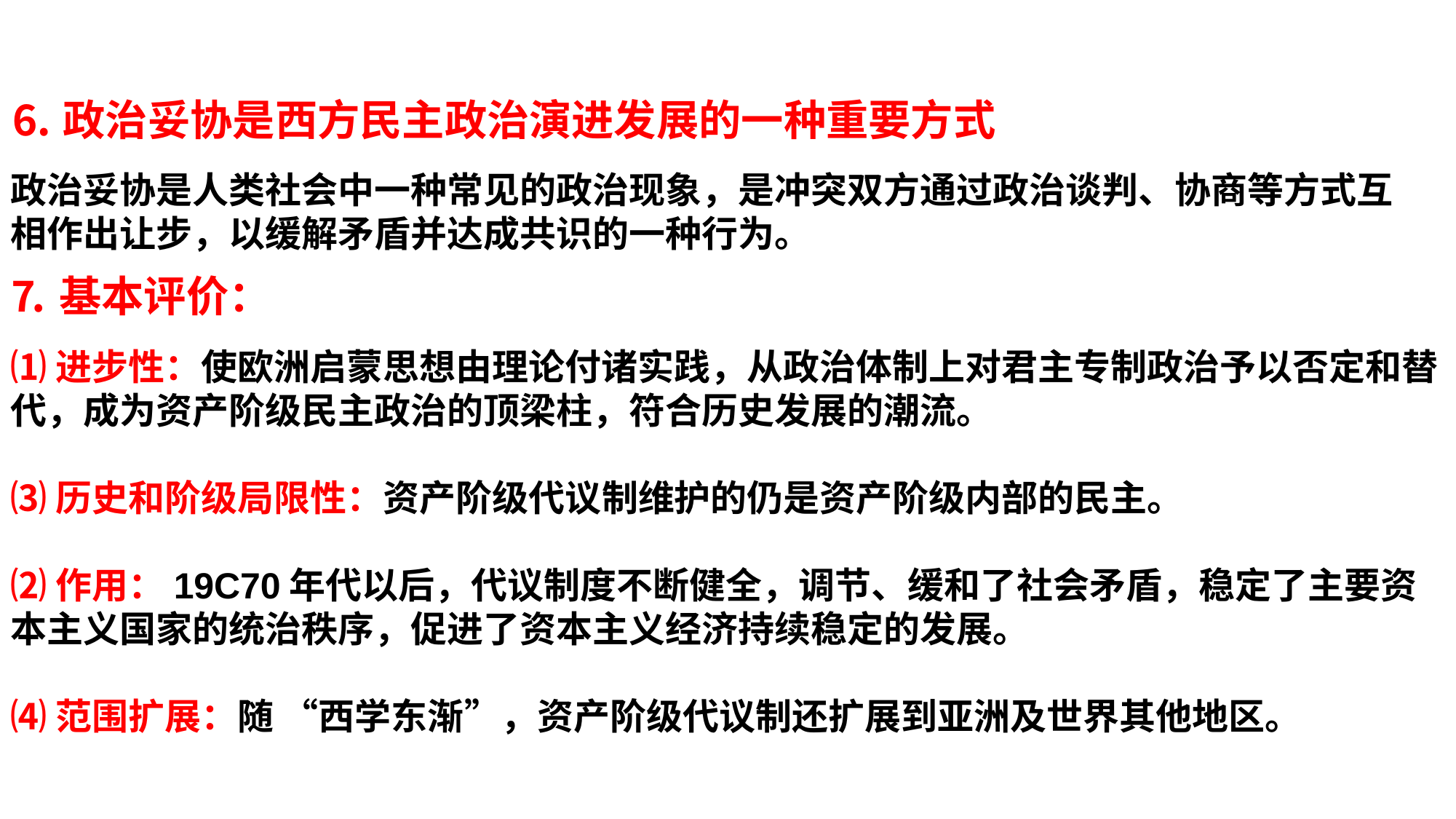

⒍政治妥协是西方民主政治演进发展的一种重要方式
政治妥协是人类社会中一种常见的政治现象，是冲突双方通过政治谈判、协商等方式互相作出让步，以缓解矛盾并达成共识的一种行为。
⒎基本评价：
⑴进步性：使欧洲启蒙思想由理论付诸实践，从政治体制上对君主专制政治予以否定和替代，成为资产阶级民主政治的顶梁柱，符合历史发展的潮流。

⑶历史和阶级局限性：资产阶级代议制维护的仍是资产阶级内部的民主。

⑵作用：19C70年代以后，代议制度不断健全，调节、缓和了社会矛盾，稳定了主要资本主义国家的统治秩序，促进了资本主义经济持续稳定的发展。

⑷范围扩展：随 “西学东渐”，资产阶级代议制还扩展到亚洲及世界其他地区。